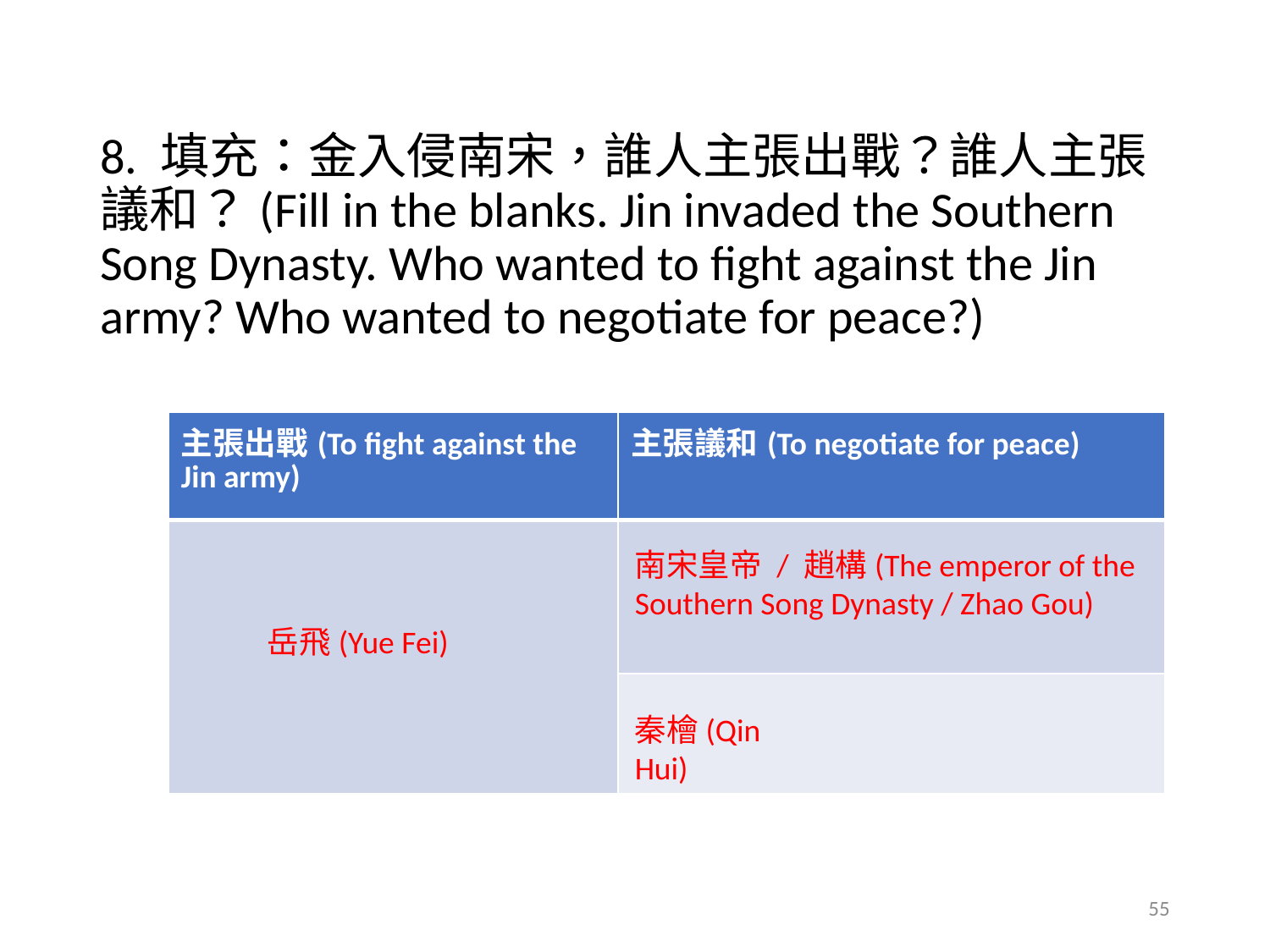

8. 填充：金入侵南宋，誰人主張出戰？誰人主張議和？(Fill in the blanks. Jin invaded the Southern Song Dynasty. Who wanted to fight against the Jin army? Who wanted to negotiate for peace?)

| 主張出戰(To fight against the Jin army) | 主張議和(To negotiate for peace) |
| --- | --- |
|  |  |
|  |  |
南宋皇帝 / 趙構(The emperor of the Southern Song Dynasty / Zhao Gou)
岳飛(Yue Fei)
秦檜(Qin Hui)
55